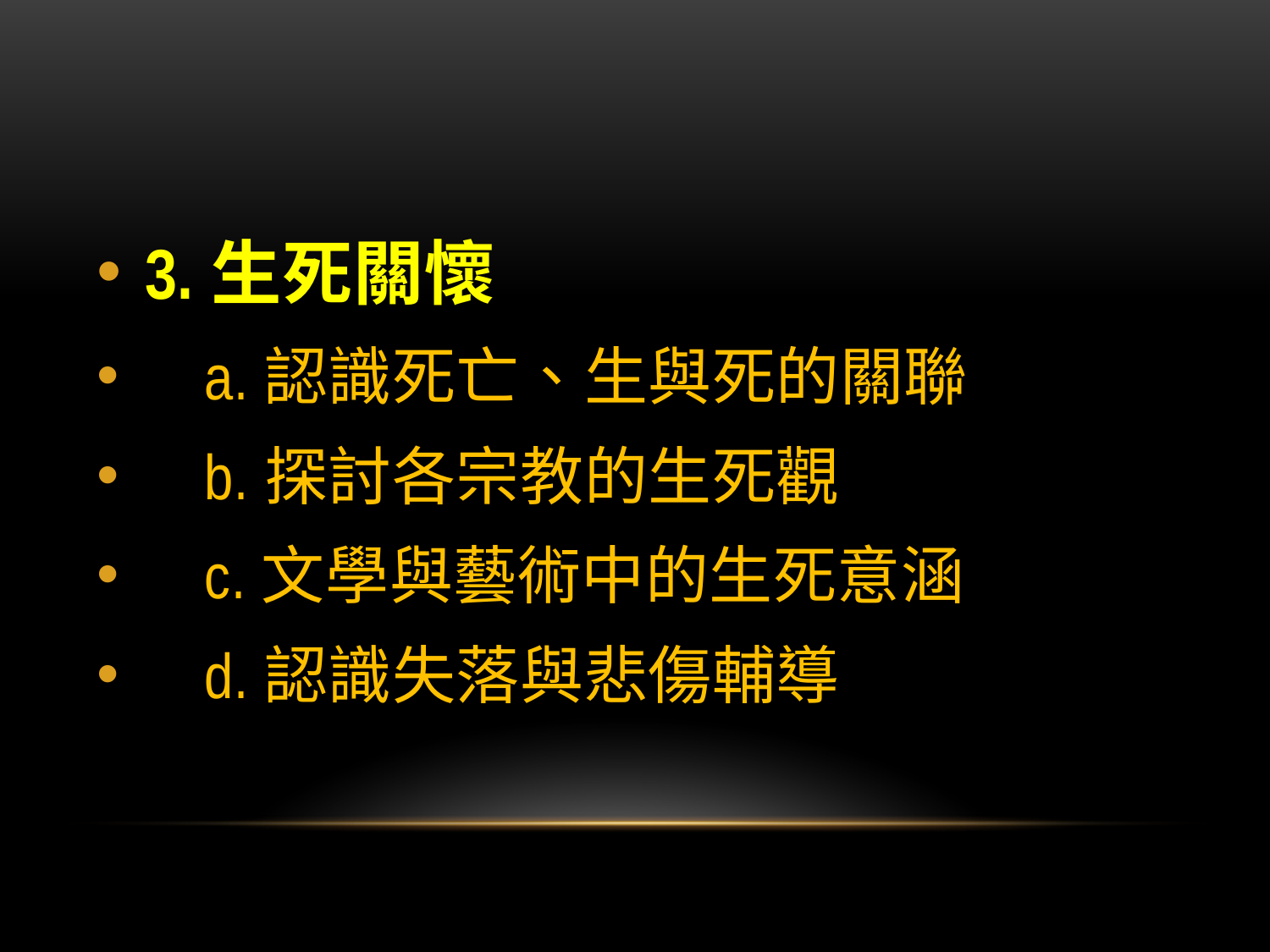

#
3.生死關懷
    a.認識死亡、生與死的關聯
    b.探討各宗教的生死觀
    c.文學與藝術中的生死意涵
    d.認識失落與悲傷輔導